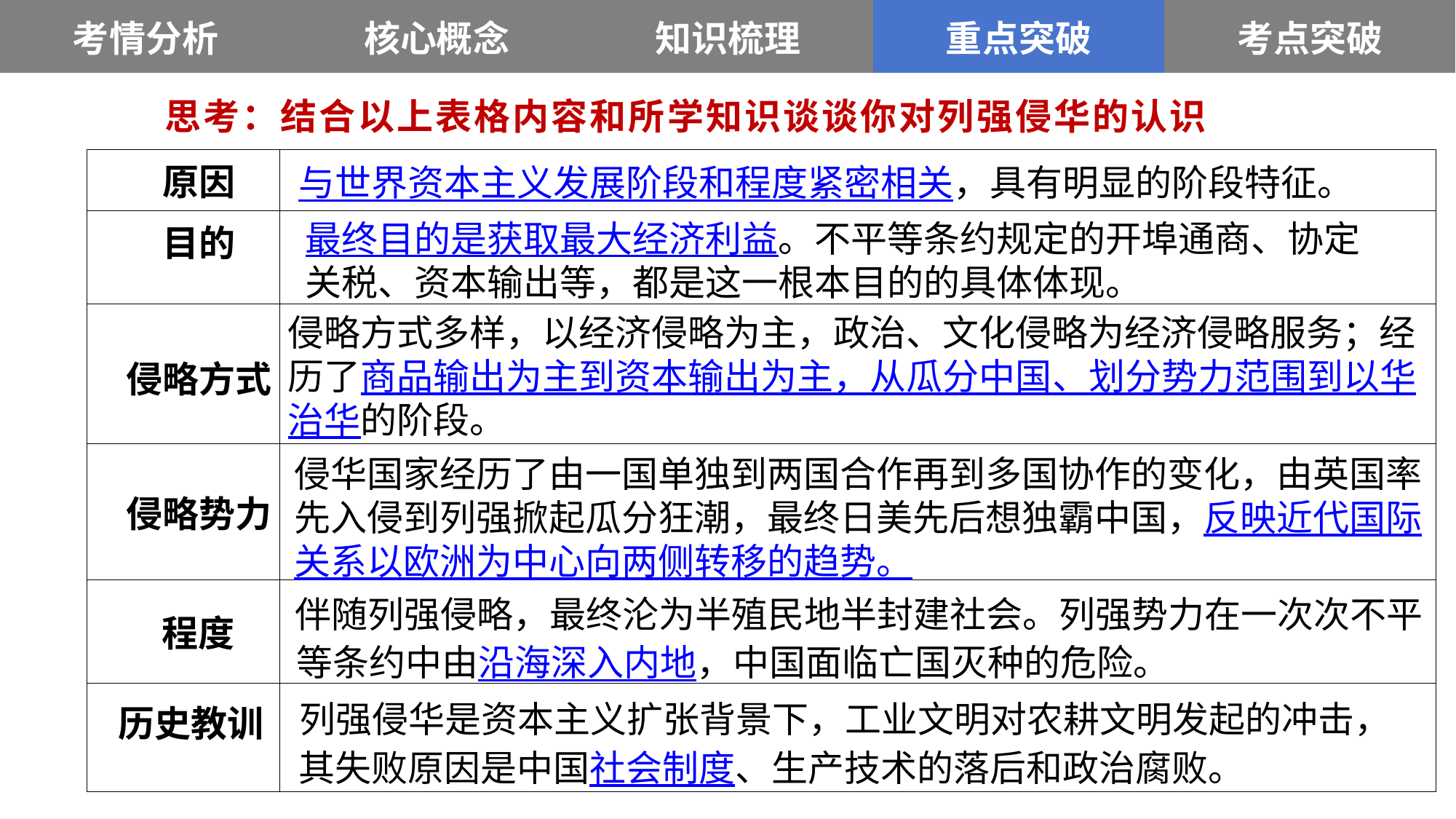

| 考情分析 | 核心概念 | 知识梳理 | 重点突破 | 考点突破 |
| --- | --- | --- | --- | --- |
  思考：结合以上表格内容和所学知识谈谈你对列强侵华的认识
| 原因 |  |
| --- | --- |
| 目的 |  |
| 侵略方式 |  |
| 侵略势力 |  |
| 程度 |  |
| 历史教训 |  |
与世界资本主义发展阶段和程度紧密相关，具有明显的阶段特征。
最终目的是获取最大经济利益。不平等条约规定的开埠通商、协定关税、资本输出等，都是这一根本目的的具体体现。
侵略方式多样，以经济侵略为主，政治、文化侵略为经济侵略服务；经历了商品输出为主到资本输出为主，从瓜分中国、划分势力范围到以华治华的阶段。
侵华国家经历了由一国单独到两国合作再到多国协作的变化，由英国率先入侵到列强掀起瓜分狂潮，最终日美先后想独霸中国，反映近代国际关系以欧洲为中心向两侧转移的趋势。
伴随列强侵略，最终沦为半殖民地半封建社会。列强势力在一次次不平等条约中由沿海深入内地，中国面临亡国灭种的危险。
列强侵华是资本主义扩张背景下，工业文明对农耕文明发起的冲击，其失败原因是中国社会制度、生产技术的落后和政治腐败。